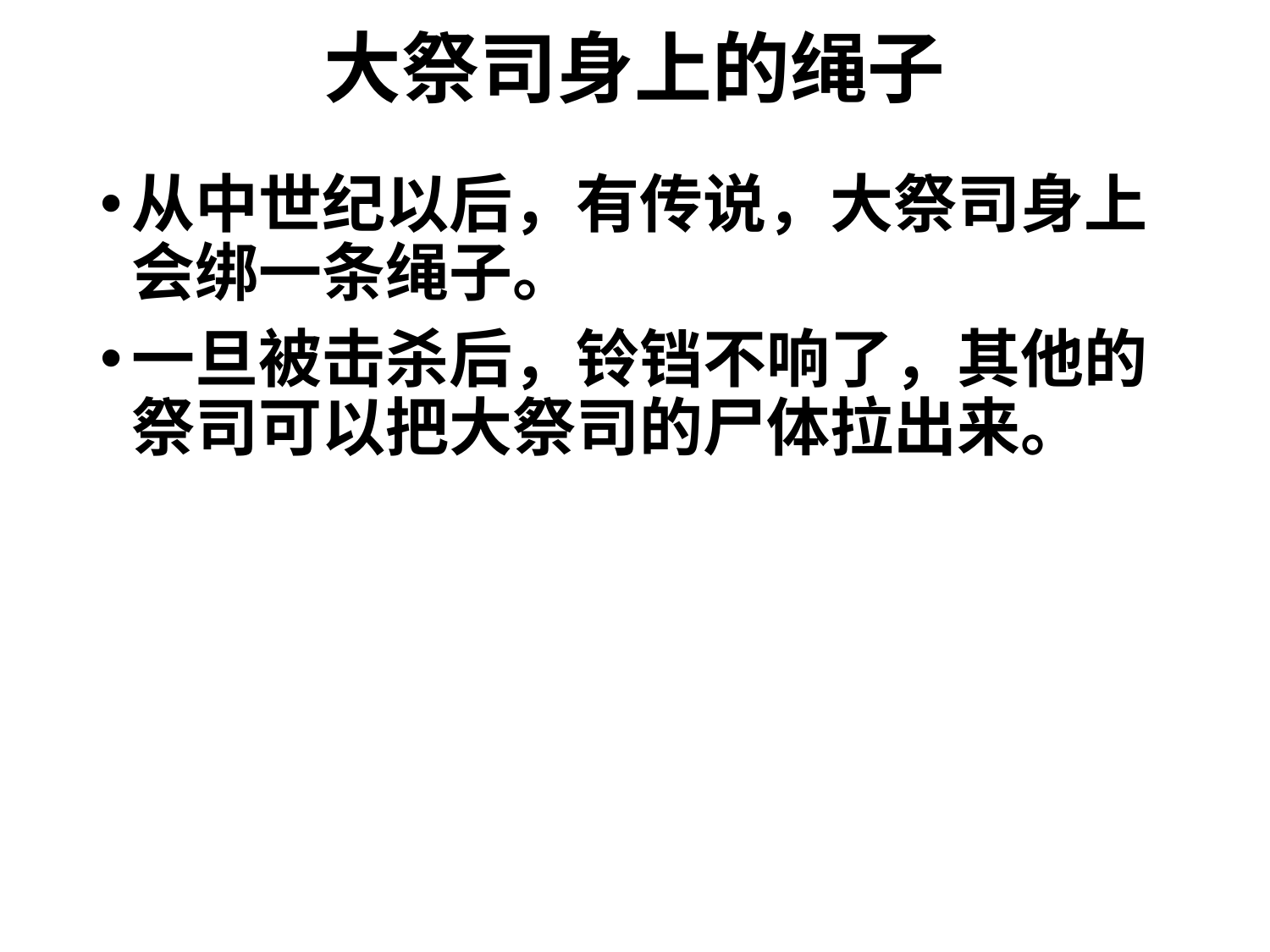

# 大祭司身上的绳子
从中世纪以后，有传说，大祭司身上会绑一条绳子。
一旦被击杀后，铃铛不响了，其他的祭司可以把大祭司的尸体拉出来。